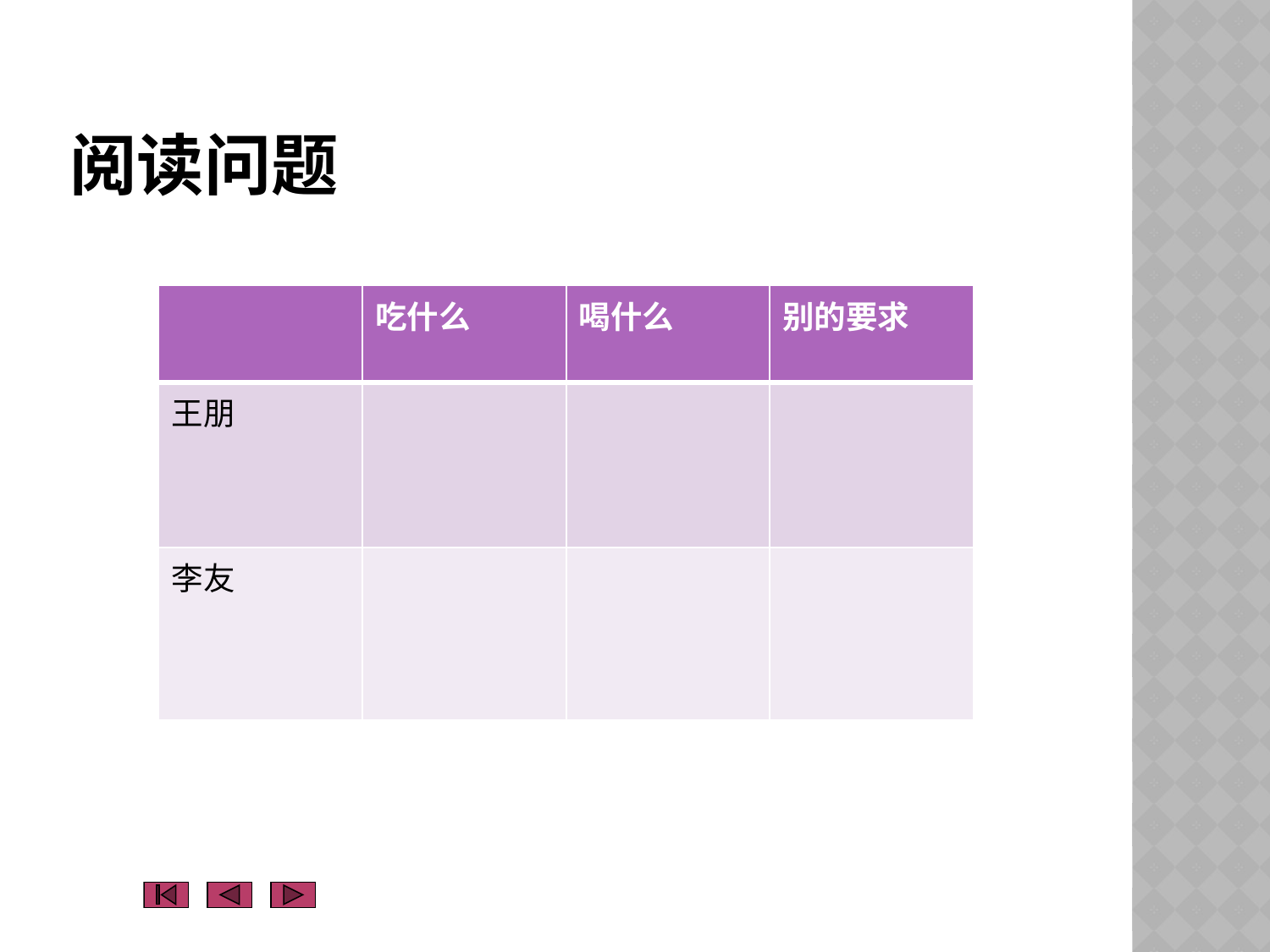

# 阅读问题
|  | 吃什么 | 喝什么 | 别的要求 |
| --- | --- | --- | --- |
| 王朋 |  |  |  |
| 李友 |  |  |  |